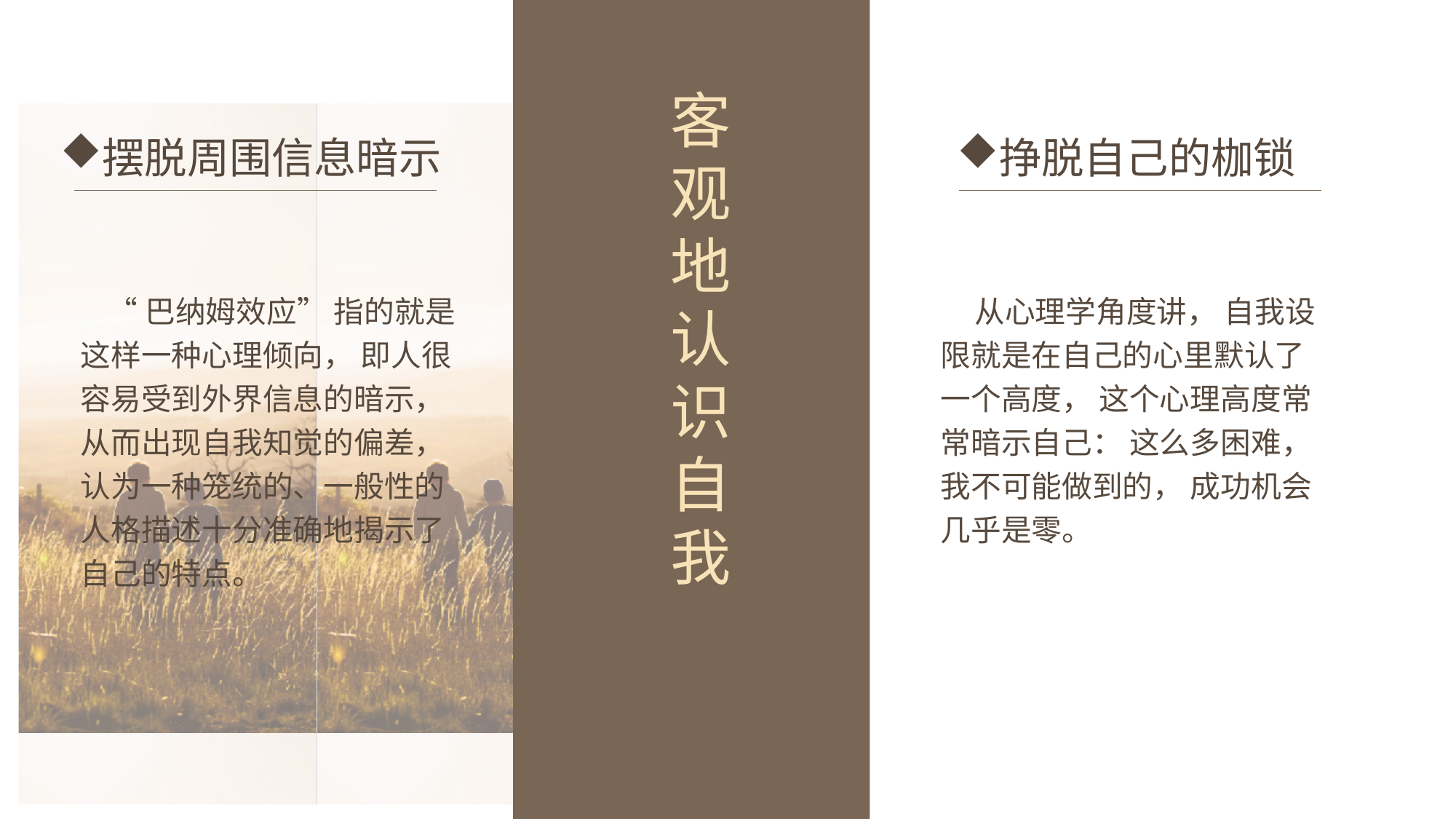

客观地认识自我

挣脱自己的枷锁

摆脱周围信息暗示

    “巴纳姆效应” 指的就是这样一种心理倾向， 即人很容易受到外界信息的暗示， 从而出现自我知觉的偏差， 认为一种笼统的、一般性的人格描述十分准确地揭示了自己的特点。
    从心理学角度讲， 自我设限就是在自己的心里默认了一个高度， 这个心理高度常常暗示自己： 这么多困难， 我不可能做到的， 成功机会几乎是零。